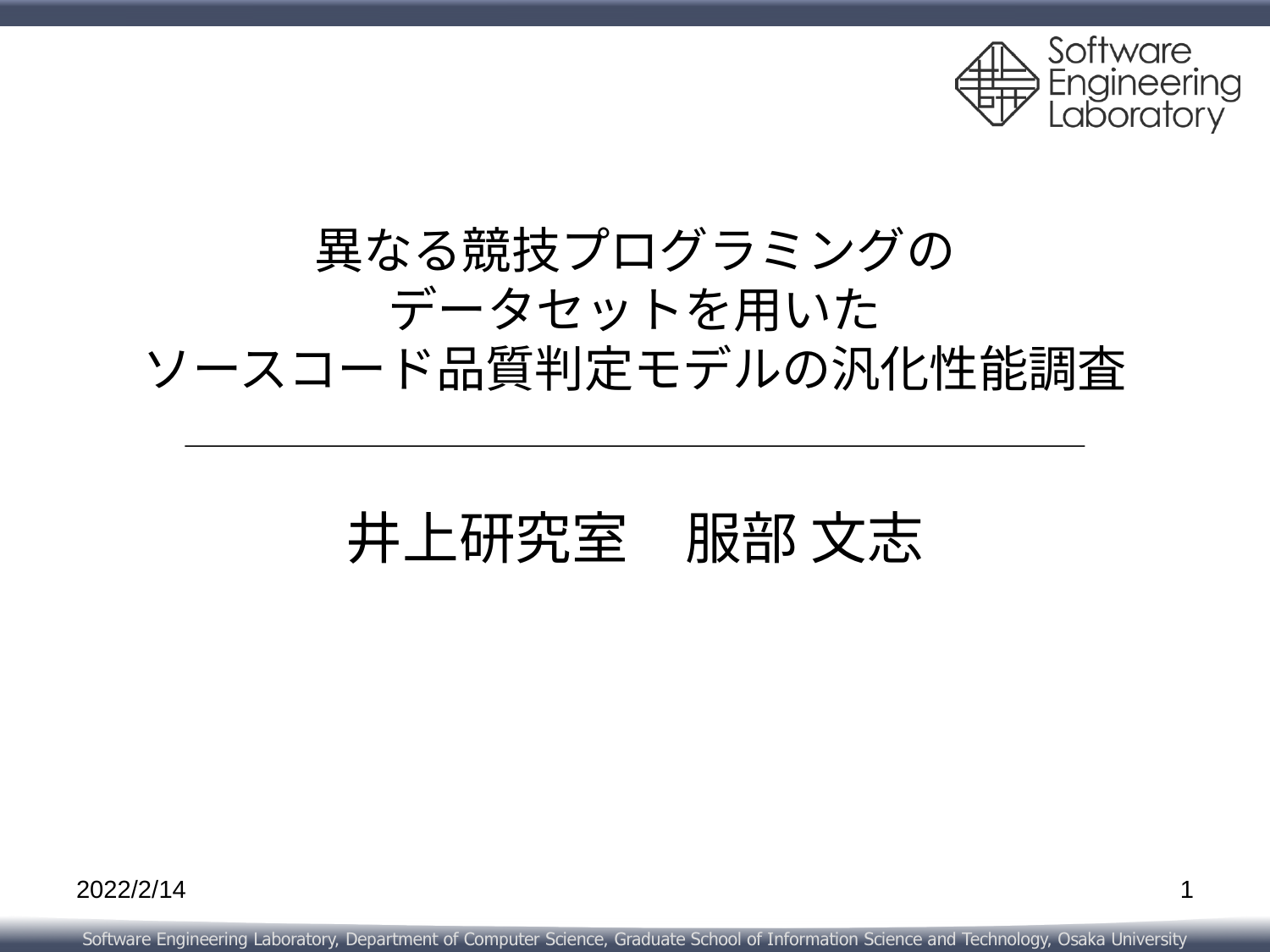

# 異なる競技プログラミングの データセットを用いた ソースコード品質判定モデルの汎化性能調査
井上研究室　服部 文志

2022/2/14
1